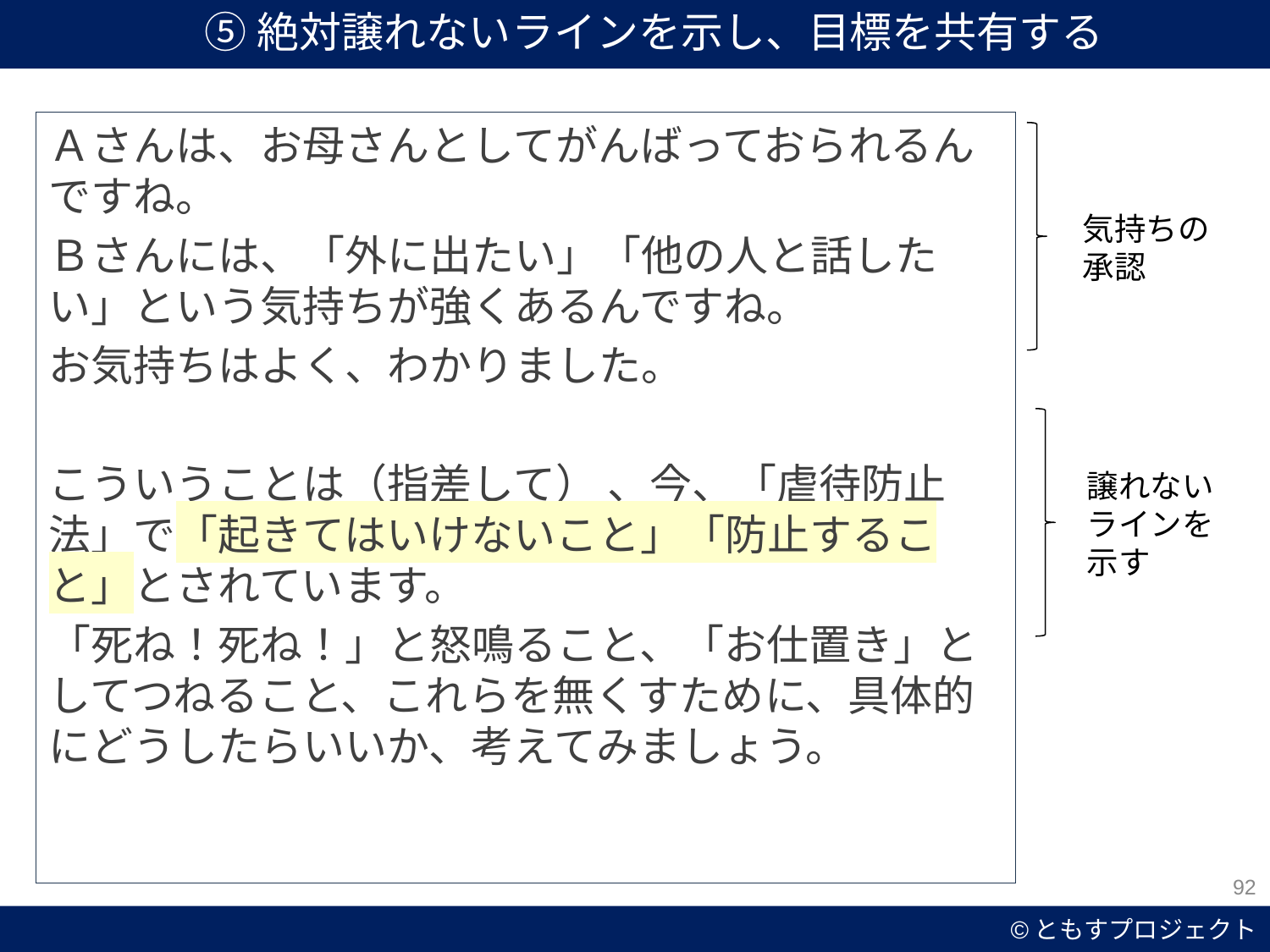

⑤絶対譲れないラインを示し、目標を共有する
Ａさんは、お母さんとしてがんばっておられるんですね。
Ｂさんには、「外に出たい」「他の人と話したい」という気持ちが強くあるんですね。
お気持ちはよく、わかりました。

こういうことは（指差して） 、今、「虐待防止法」で「起きてはいけないこと」「防止すること」とされています。
「死ね！死ね！」と怒鳴ること、「お仕置き」としてつねること、これらを無くすために、具体的にどうしたらいいか、考えてみましょう。

気持ちの承認

譲れないラインを示す
92
53
©ともすプロジェクト